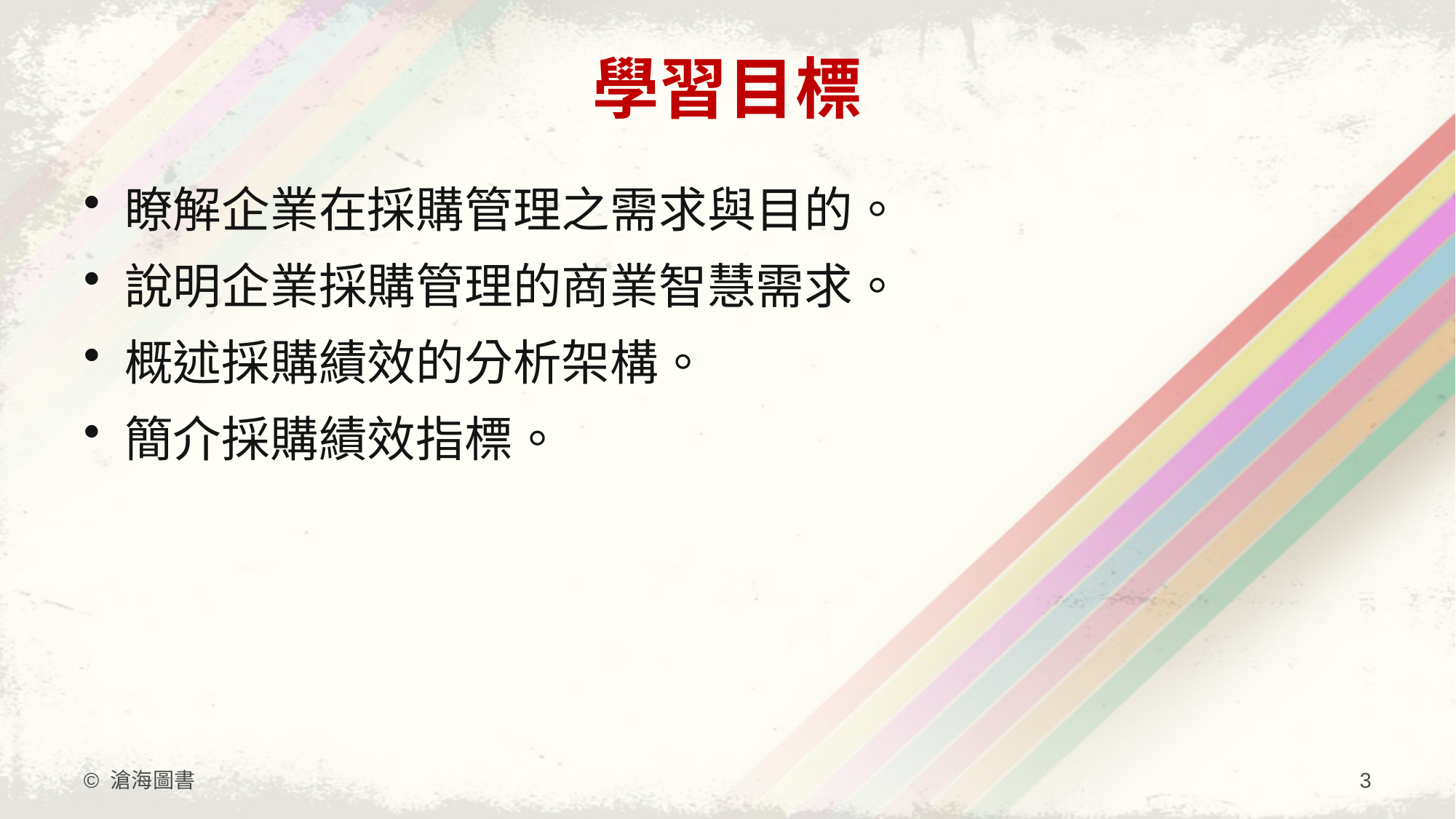

# 學習目標
瞭解企業在採購管理之需求與目的。
說明企業採購管理的商業智慧需求。
概述採購績效的分析架構。
簡介採購績效指標。
© 滄海圖書
3